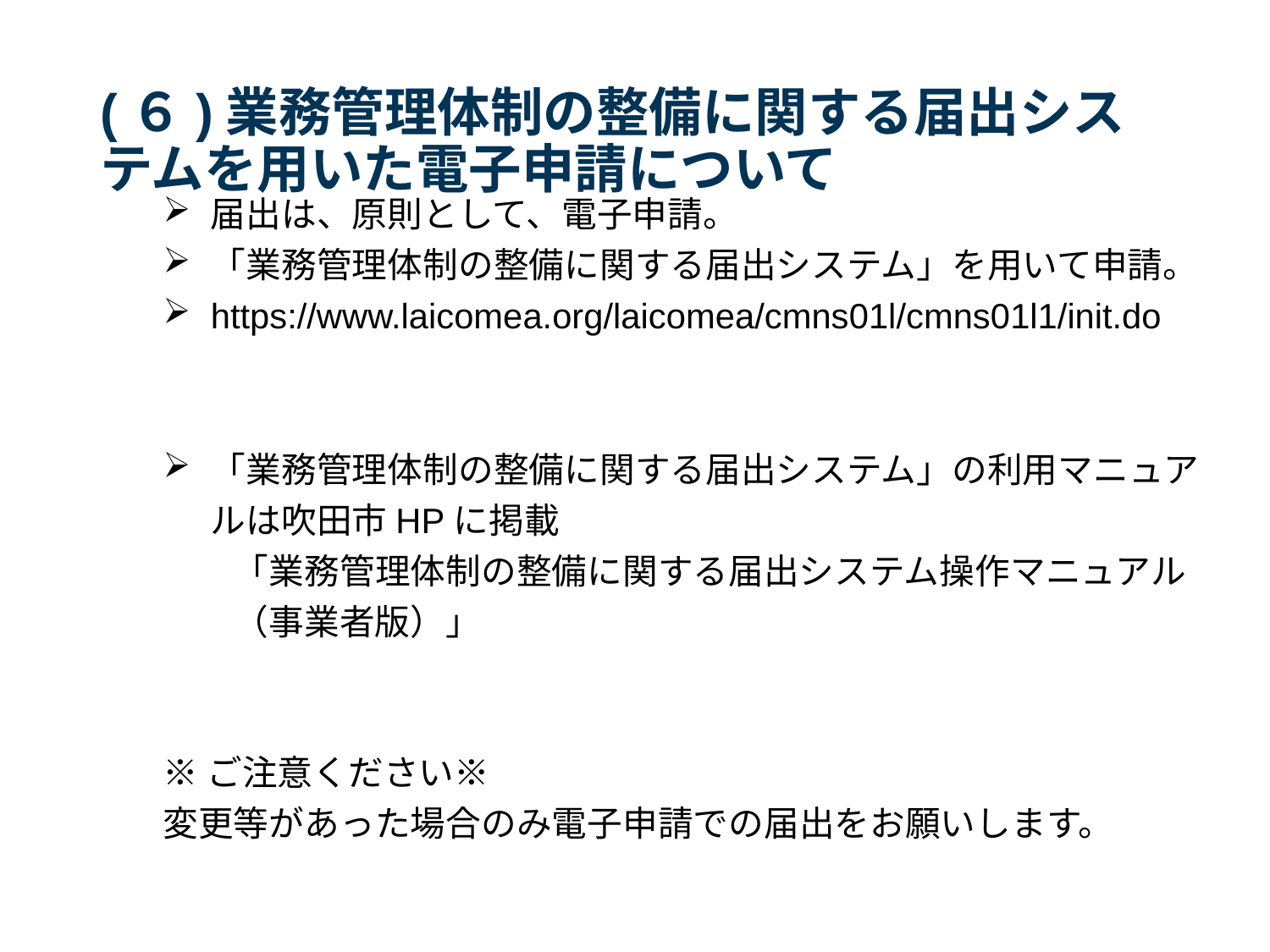

# (６)業務管理体制の整備に関する届出システムを用いた電子申請について
届出は、原則として、電子申請。
「業務管理体制の整備に関する届出システム」を用いて申請。
https://www.laicomea.org/laicomea/cmns01l/cmns01l1/init.do
「業務管理体制の整備に関する届出システム」の利用マニュアルは吹田市HPに掲載
　　「業務管理体制の整備に関する届出システム操作マニュアル
　　（事業者版）」
※ご注意ください※
変更等があった場合のみ電子申請での届出をお願いします。